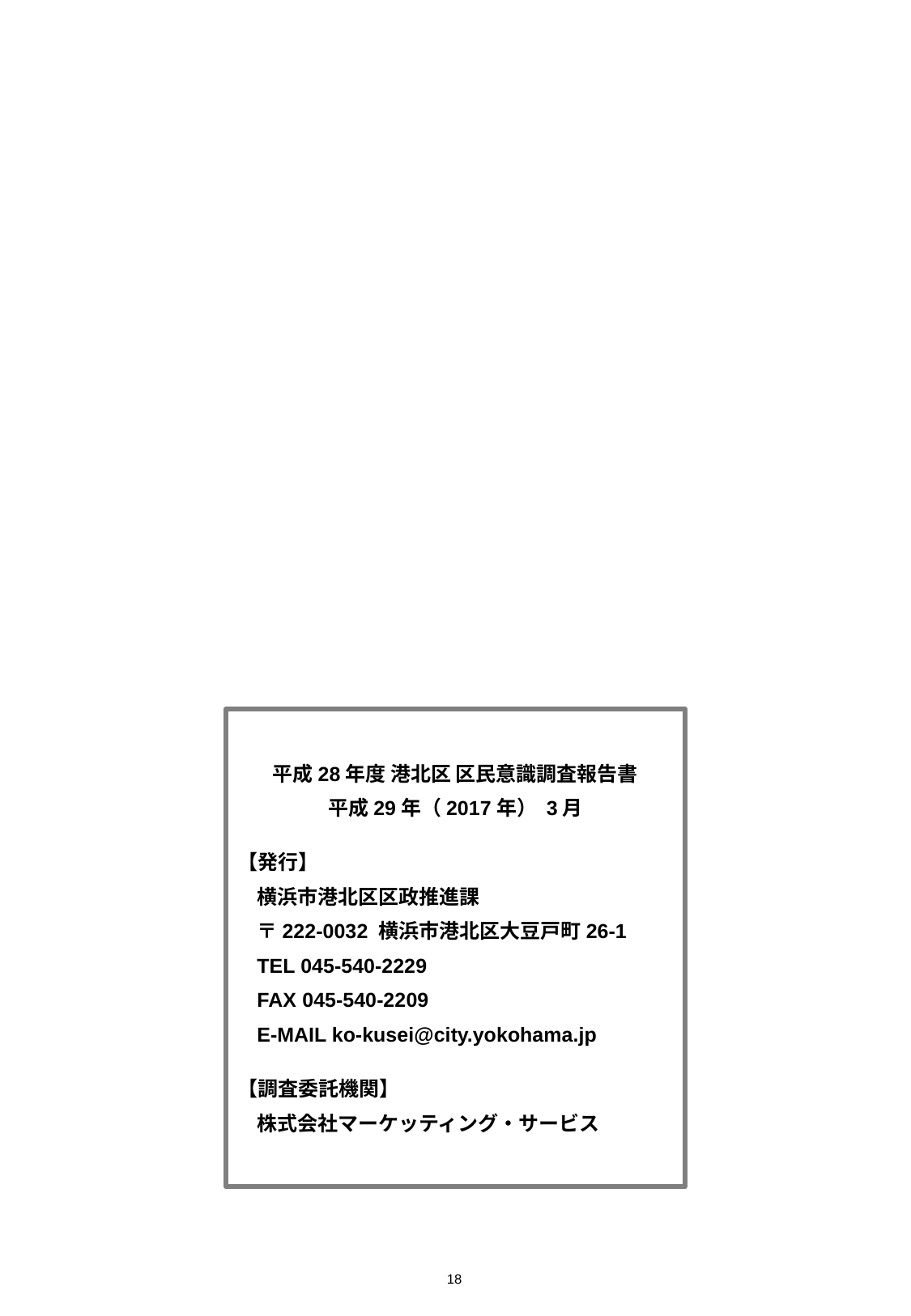

平成28年度 港北区 区民意識調査報告書
平成29年（2017年） 3月
【発行】
横浜市港北区区政推進課
〒222-0032 横浜市港北区大豆戸町26-1
TEL 045-540-2229
FAX 045-540-2209
E-MAIL ko-kusei@city.yokohama.jp
【調査委託機関】
株式会社マーケッティング・サービス
18